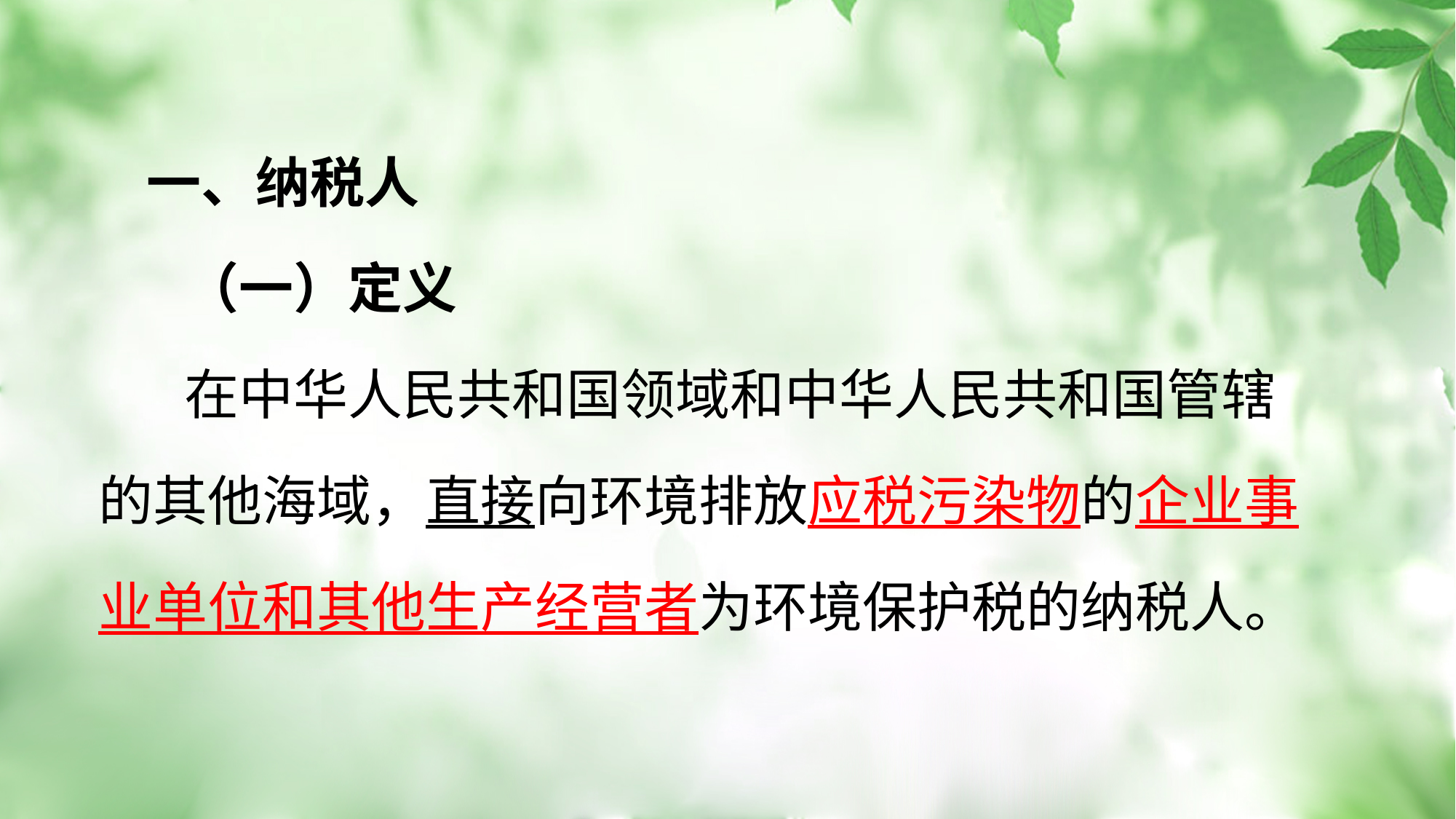

一、纳税人
  （一）定义
  在中华人民共和国领域和中华人民共和国管辖的其他海域，直接向环境排放应税污染物的企业事业单位和其他生产经营者为环境保护税的纳税人。